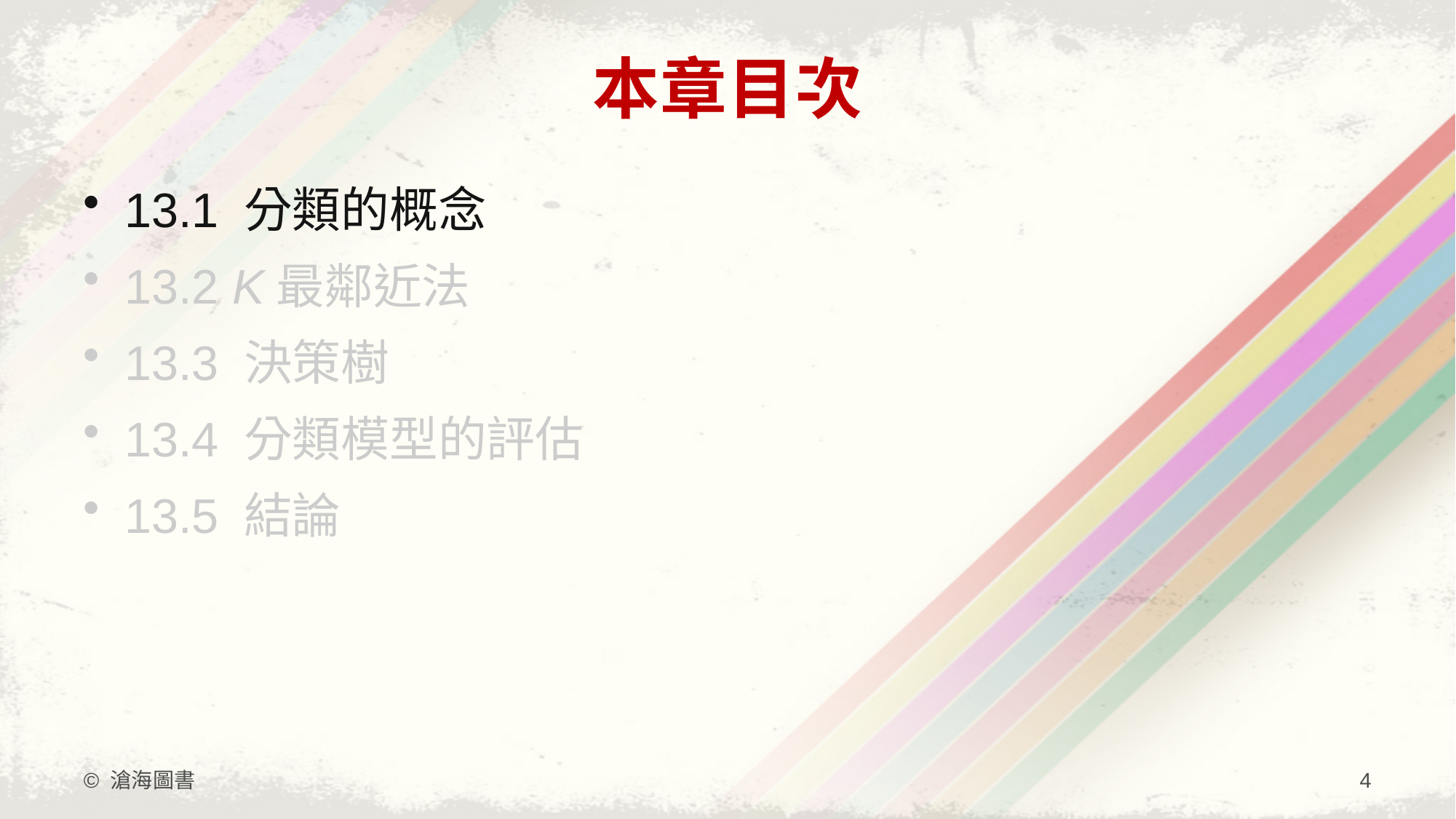

# 本章目次
13.1 分類的概念
13.2 K最鄰近法
13.3 決策樹
13.4 分類模型的評估
13.5 結論
© 滄海圖書

4